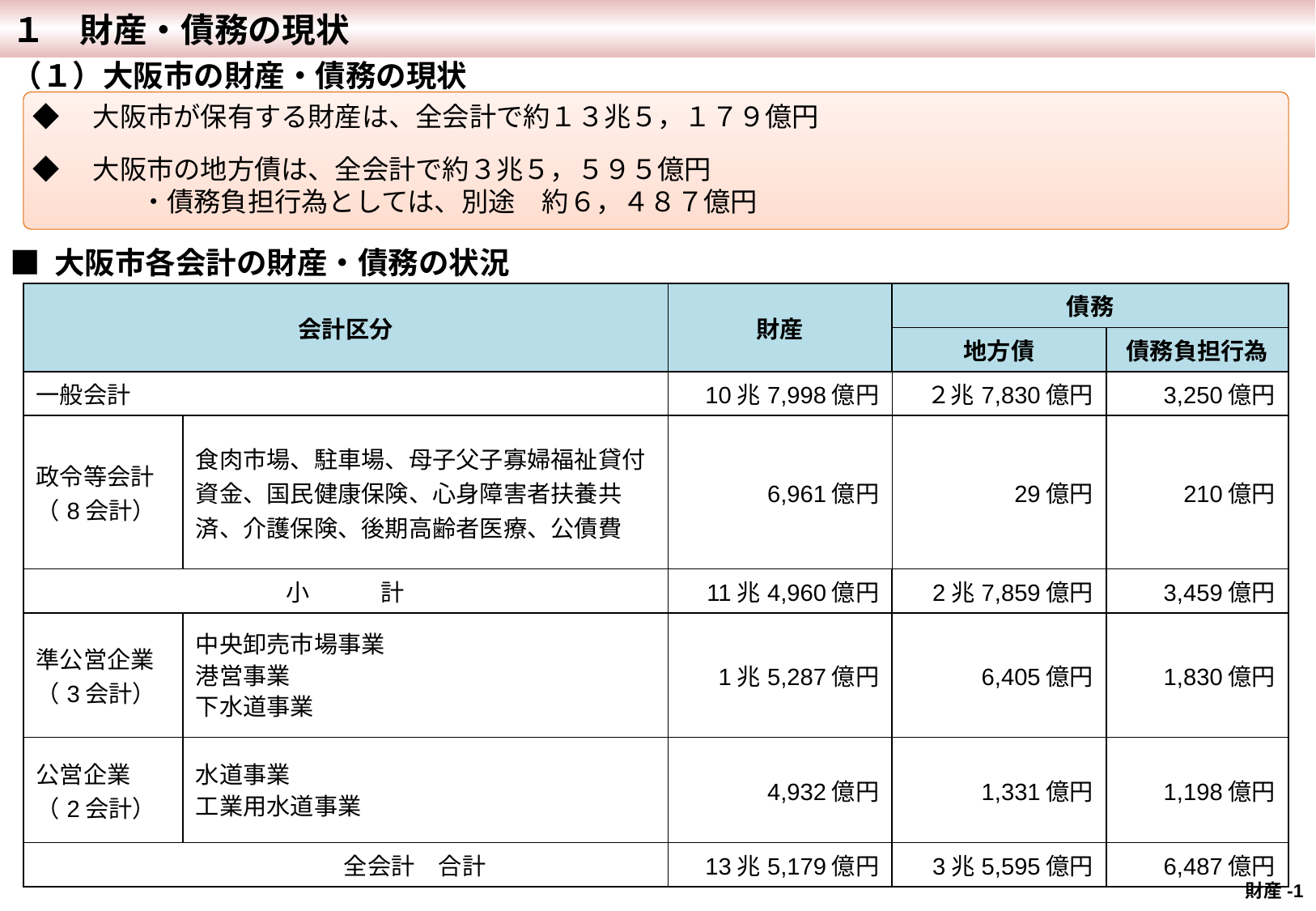

１　財産・債務の現状
（１）大阪市の財産・債務の現状
◆　大阪市が保有する財産は、全会計で約１３兆５，１７９億円

◆　大阪市の地方債は、全会計で約３兆５，５９５億円
　　　　・債務負担行為としては、別途　約６，４８７億円
■ 大阪市各会計の財産・債務の状況
| 会計区分 |  | 財産 | 債務 |  |
| --- | --- | --- | --- | --- |
|  |  |  | 地方債 | 債務負担行為 |
| 一般会計 |  | 10兆7,998億円 | ２兆7,830億円 | 3,250億円 |
| 政令等会計 （8会計） | 食肉市場、駐車場、母子父子寡婦福祉貸付資金、国民健康保険、心身障害者扶養共済、介護保険、後期高齢者医療、公債費 | 6,961億円 | 29億円 | 210億円 |
| 小　　　計 |  | 11兆4,960億円 | 2兆7,859億円 | 3,459億円 |
| 準公営企業 （3会計） | 中央卸売市場事業 港営事業 下水道事業 | 1兆5,287億円 | 6,405億円 | 1,830億円 |
| 公営企業 （2会計） | 水道事業 工業用水道事業 | 4,932億円 | 1,331億円 | 1,198億円 |
| 全会計　合計 |  | 13兆5,179億円 | 3兆5,595億円 | 6,487億円 |
財産-1